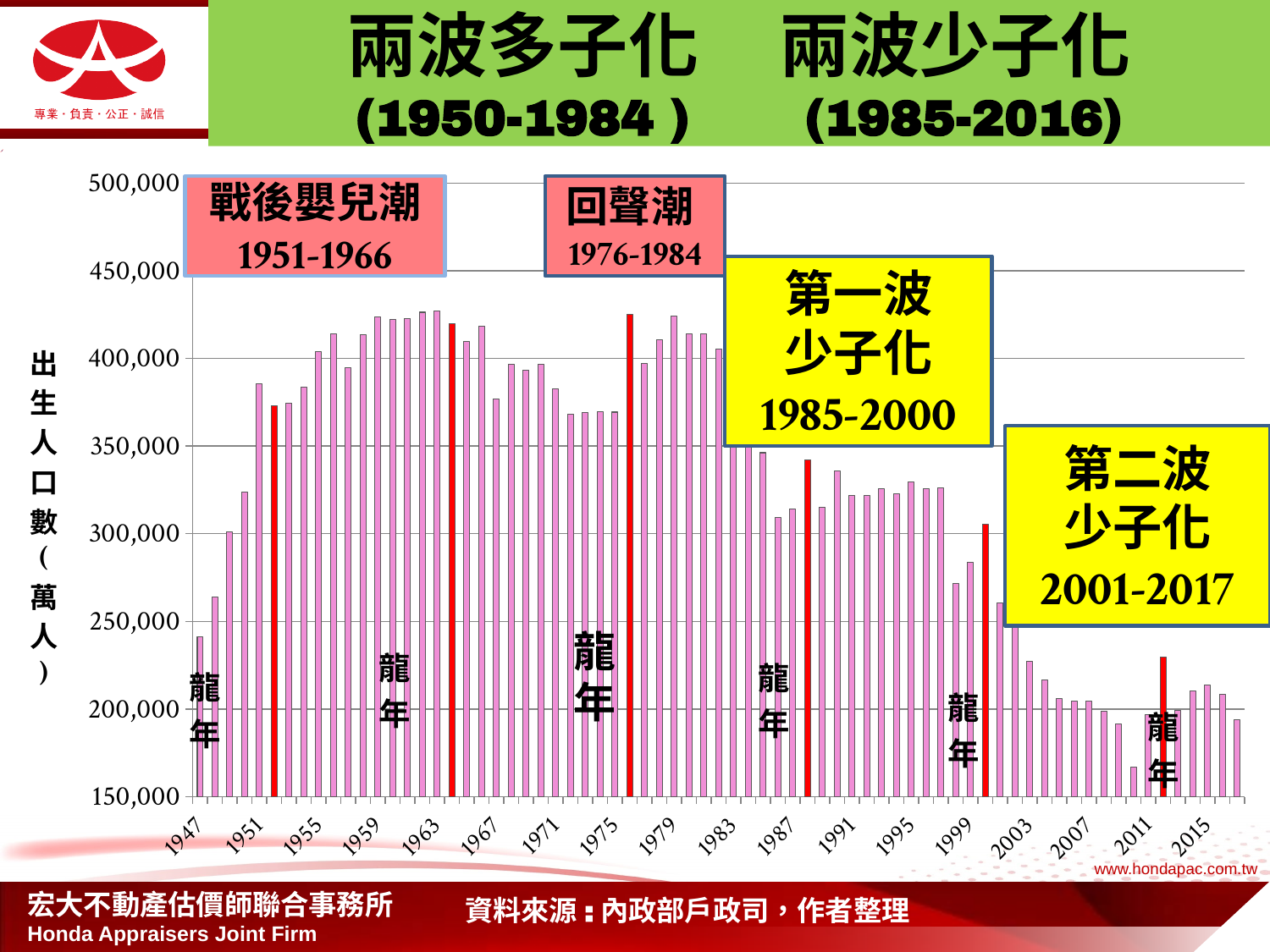

# 兩波多子化     兩波少子化 (1950-1984 )       (1985-2016)

### Chart

| Category | 出生人口 |
|---|---|
| 1947 | 241071.0 |
| 1948 | 263803.0 |
| 1949 | 300843.0 |
| 1950 | 323643.0 |
| 1951 | 385383.0 |
| 1952 | 372905.0 |
| 1953 | 374536.0 |
| 1954 | 383574.0 |
| 1955 | 403683.0 |
| 1956 | 414036.0 |
| 1957 | 394870.0 |
| 1958 | 413679.0 |
| 1959 | 423863.0 |
| 1960 | 422319.0 |
| 1961 | 422740.0 |
| 1962 | 426325.0 |
| 1963 | 427212.0 |
| 1964 | 419797.0 |
| 1965 | 409620.0 |
| 1966 | 418327.0 |
| 1967 | 376806.0 |
| 1968 | 396886.0 |
| 1969 | 393455.0 |
| 1970 | 396479.0 |
| 1971 | 382797.0 |
| 1972 | 368067.0 |
| 1973 | 369022.0 |
| 1974 | 369671.0 |
| 1975 | 369349.0 |
| 1976 | 425125.0 |
| 1977 | 397373.0 |
| 1978 | 410783.0 |
| 1979 | 424034.0 |
| 1980 | 413881.0 |
| 1981 | 414069.0 |
| 1982 | 405263.0 |
| 1983 | 383439.0 |
| 1984 | 371008.0 |
| 1985 | 346208.0 |
| 1986 | 309230.0 |
| 1987 | 314024.0 |
| 1988 | 342031.0 |
| 1989 | 315299.0 |
| 1990 | 335618.0 |
| 1991 | 321932.0 |
| 1992 | 321632.0 |
| 1993 | 325613.0 |
| 1994 | 322938.0 |
| 1995 | 329581.0 |
| 1996 | 325545.0 |
| 1997 | 326002.0 |
| 1998 | 271450.0 |
| 1999 | 283661.0 |
| 2000 | 305312.0 |
| 2001 | 260354.0 |
| 2002 | 247530.0 |
| 2003 | 227070.0 |
| 2004 | 216419.0 |
| 2005 | 205854.0 |
| 2006 | 204459.0 |
| 2007 | 204414.0 |
| 2008 | 198733.0 |
| 2009 | 191310.0 |
| 2010 | 166886.0 |
| 2011 | 196627.0 |
| 2012 | 229481.0 |
| 2013 | 199113.0 |
| 2014 | 210383.0 |
| 2015 | 213598.0 |
| 2016 | 208440.0 |
| 2017 | 193844.0 |
戰後嬰兒潮
1951-1966
回聲潮1976-1984
第一波
少子化
1985-2000
第二波
少子化
2001-2017
龍年
資料來源:內政部戶政司，作者整理